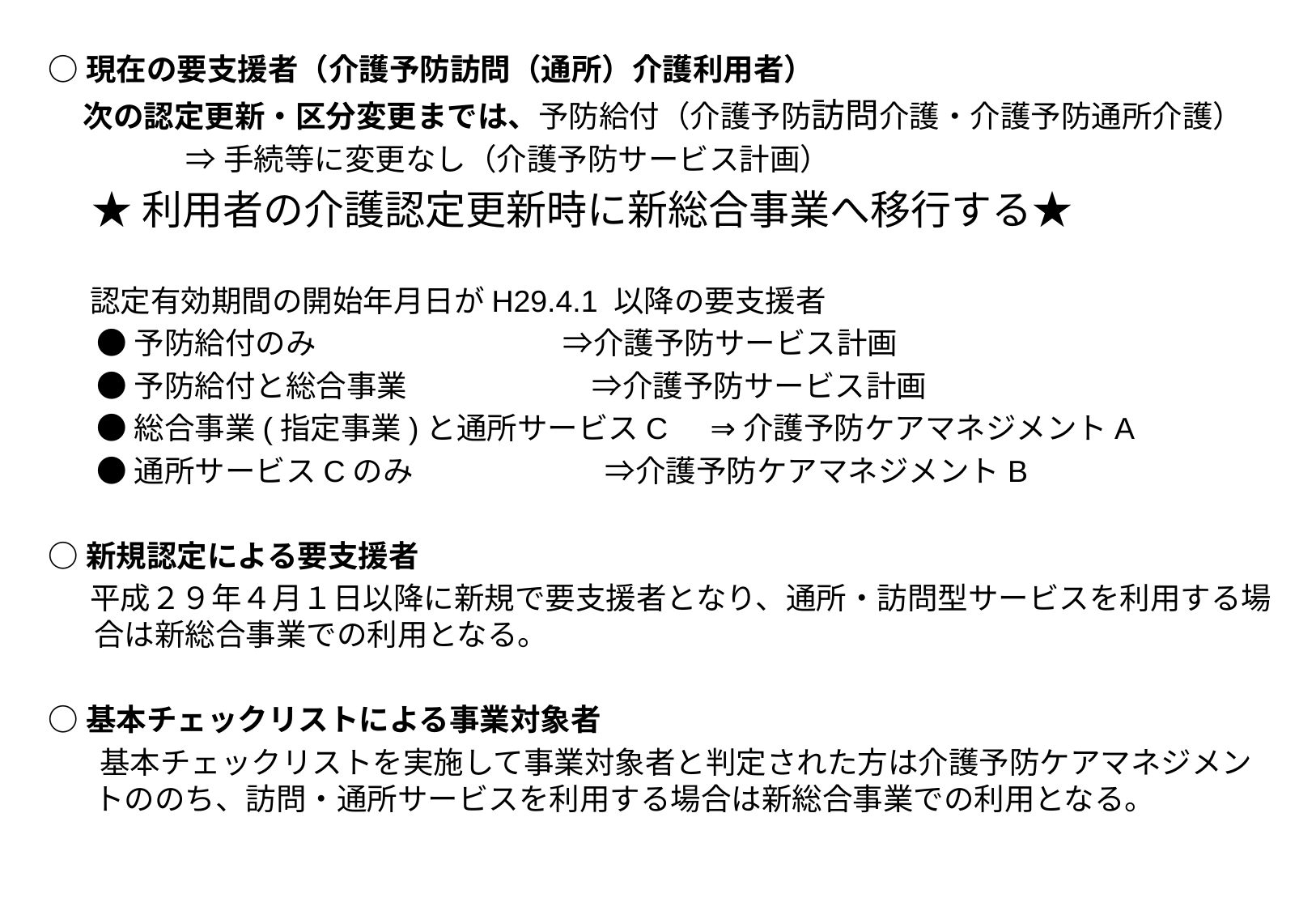

○現在の要支援者（介護予防訪問（通所）介護利用者）
    次の認定更新・区分変更までは、予防給付（介護予防訪問介護・介護予防通所介護）
                    ⇒手続等に変更なし（介護予防サービス計画）
      ★利用者の介護認定更新時に新総合事業へ移行する★

     認定有効期間の開始年月日がH29.4.1 以降の要支援者
       ●予防給付のみ                                    ⇒介護予防サービス計画
       ●予防給付と総合事業                           ⇒介護予防サービス計画
       ●総合事業(指定事業)と通所サービスC     ⇒介護予防ケアマネジメントA
       ●通所サービスCのみ                            ⇒介護予防ケアマネジメントB

○新規認定による要支援者
     平成２９年４月１日以降に新規で要支援者となり、通所・訪問型サービスを利用する場合は新総合事業での利用となる。

○基本チェックリストによる事業対象者
  　基本チェックリストを実施して事業対象者と判定された方は介護予防ケアマネジメントののち、訪問・通所サービスを利用する場合は新総合事業での利用となる。